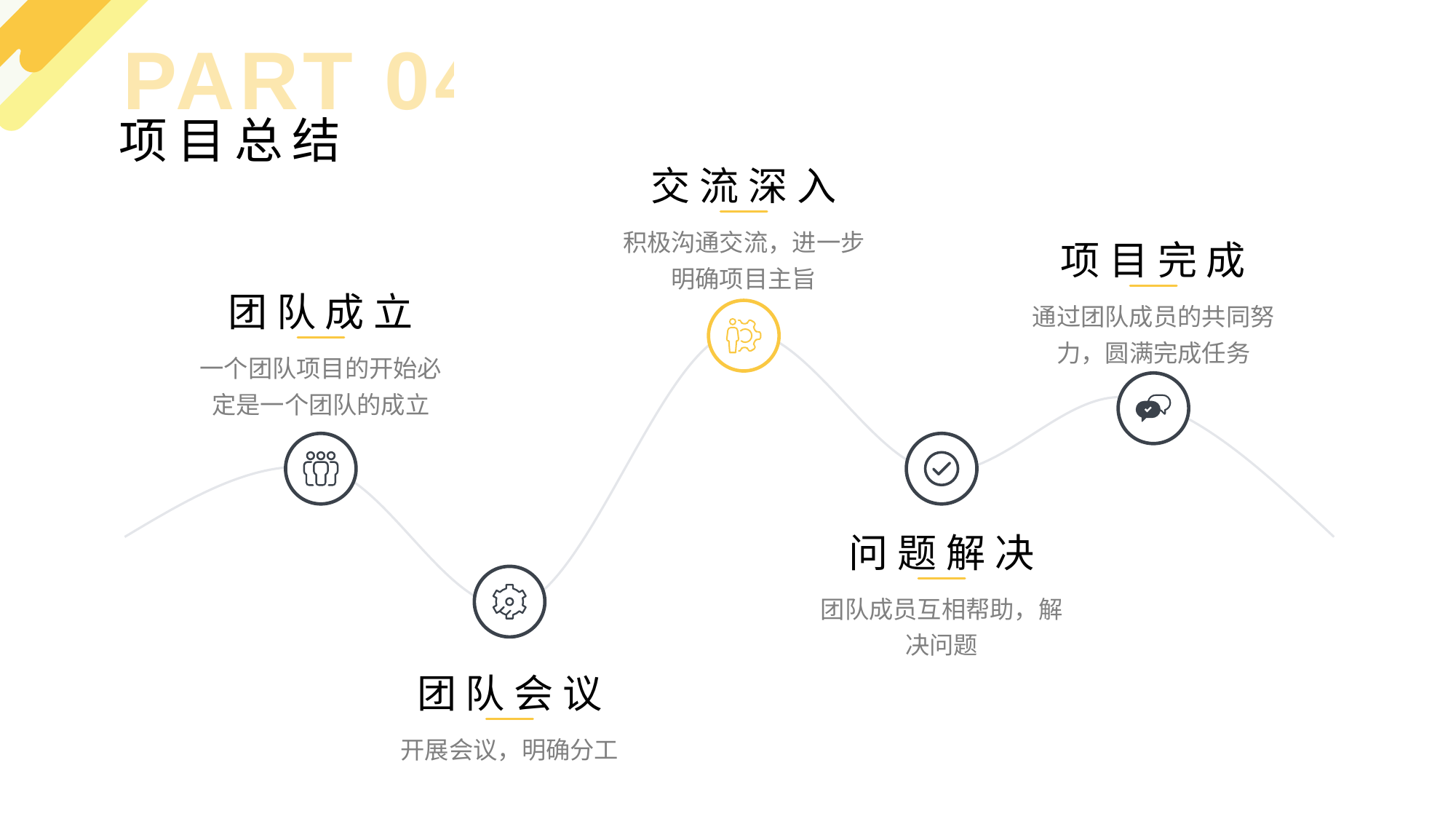

PART 04
项目总结
交流深入
积极沟通交流，进一步明确项目主旨
项目完成
通过团队成员的共同努力，圆满完成任务
团队成立
一个团队项目的开始必定是一个团队的成立

问题解决
团队成员互相帮助，解决问题

团队会议
开展会议，明确分工